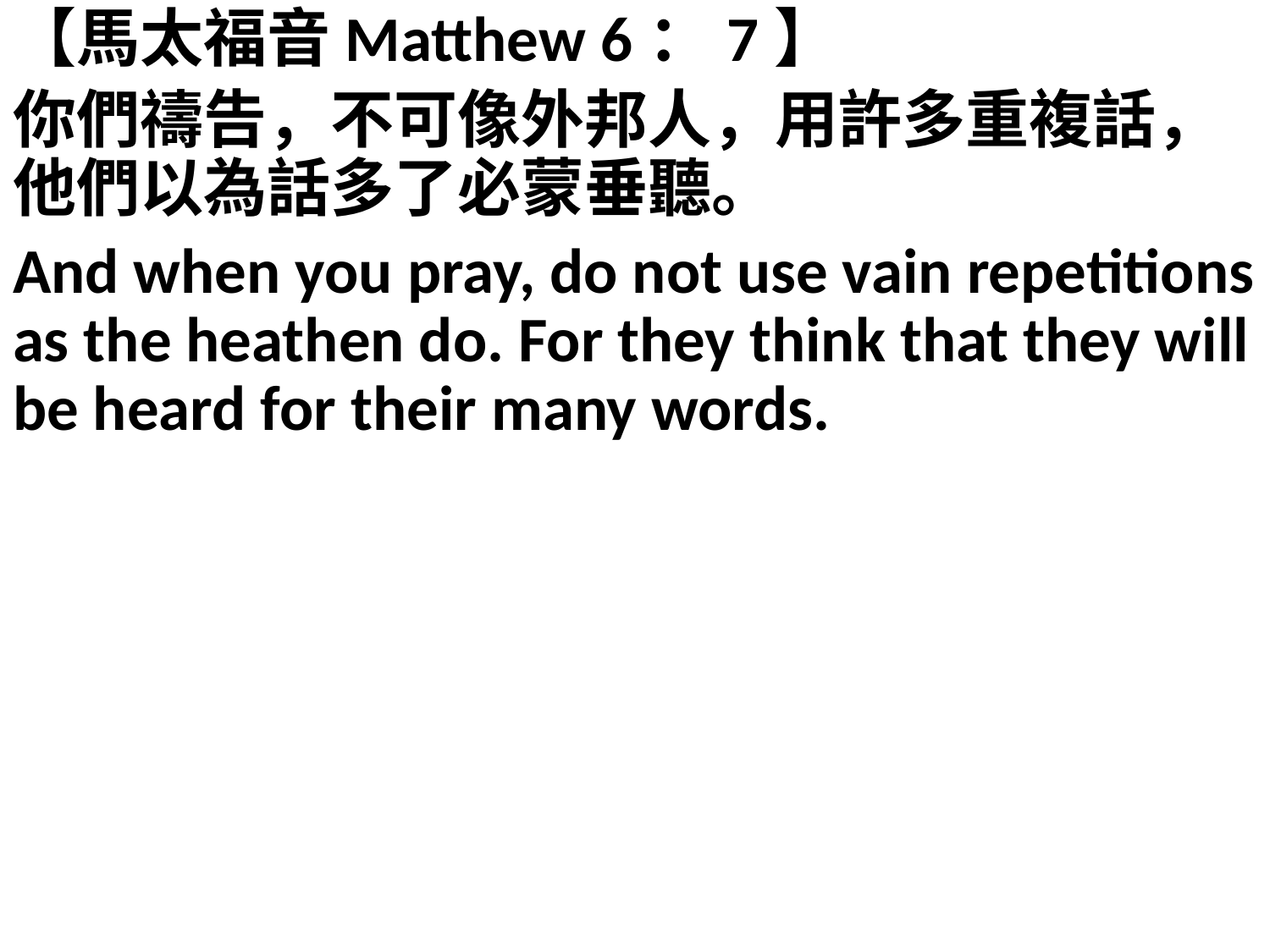

【馬太福音Matthew 6：7】
你們禱告，不可像外邦人，用許多重複話，他們以為話多了必蒙垂聽。
And when you pray, do not use vain repetitions as the heathen do. For they think that they will be heard for their many words.